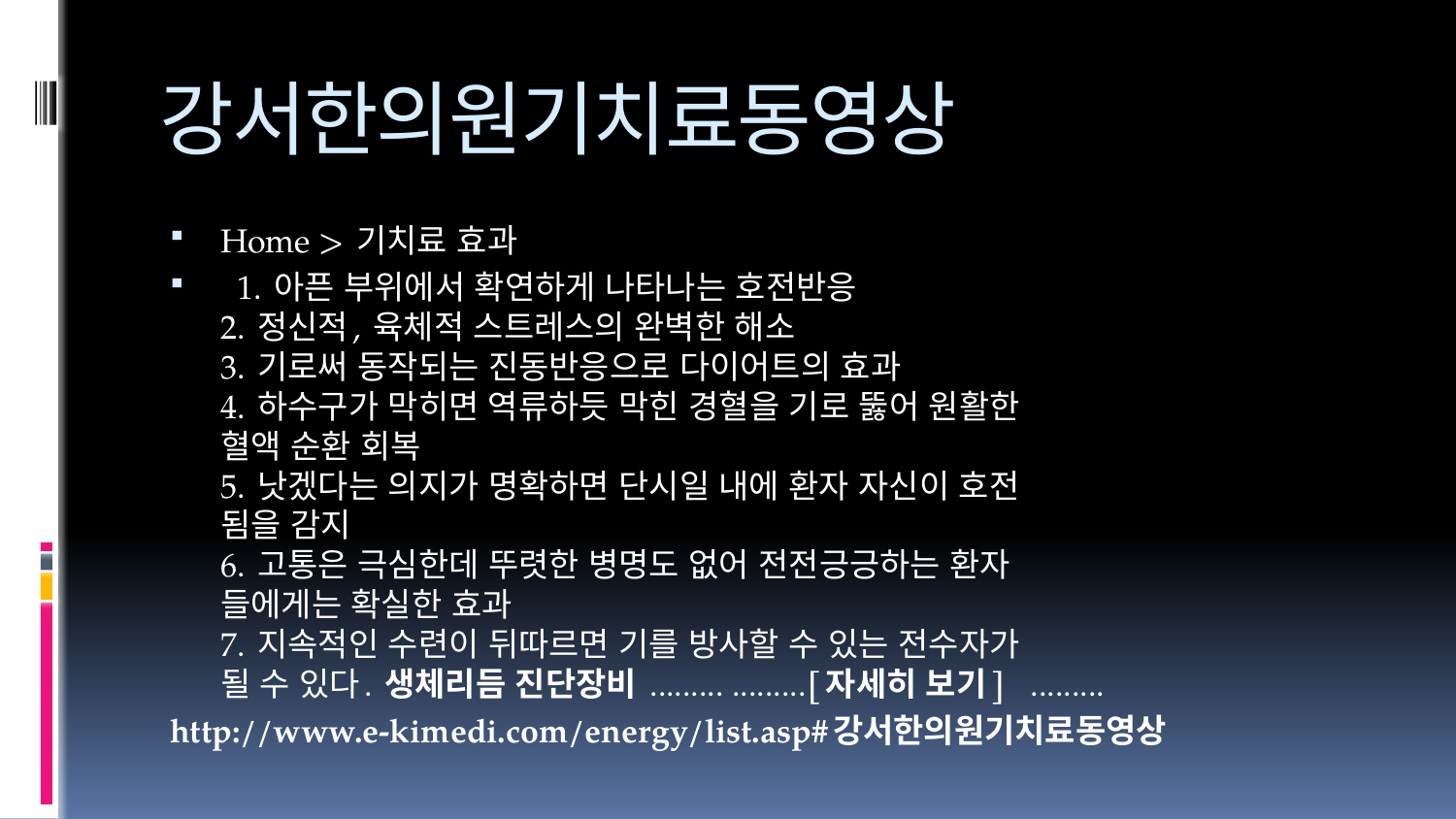

# 강서한의원기치료동영상
Home > 기치료 효과
  1. 아픈 부위에서 확연하게 나타나는 호전반응
2. 정신적, 육체적 스트레스의 완벽한 해소
3. 기로써 동작되는 진동반응으로 다이어트의 효과
4. 하수구가 막히면 역류하듯 막힌 경혈을 기로 뚫어 원활한
혈액 순환 회복
5. 낫겠다는 의지가 명확하면 단시일 내에 환자 자신이 호전
됨을 감지
6. 고통은 극심한데 뚜렷한 병명도 없어 전전긍긍하는 환자
들에게는 확실한 효과
7. 지속적인 수련이 뒤따르면 기를 방사할 수 있는 전수자가
될 수 있다. 생체리듬 진단장비 ......... .........[자세히 보기]   .........
http://www.e-kimedi.com/energy/list.asp#강서한의원기치료동영상